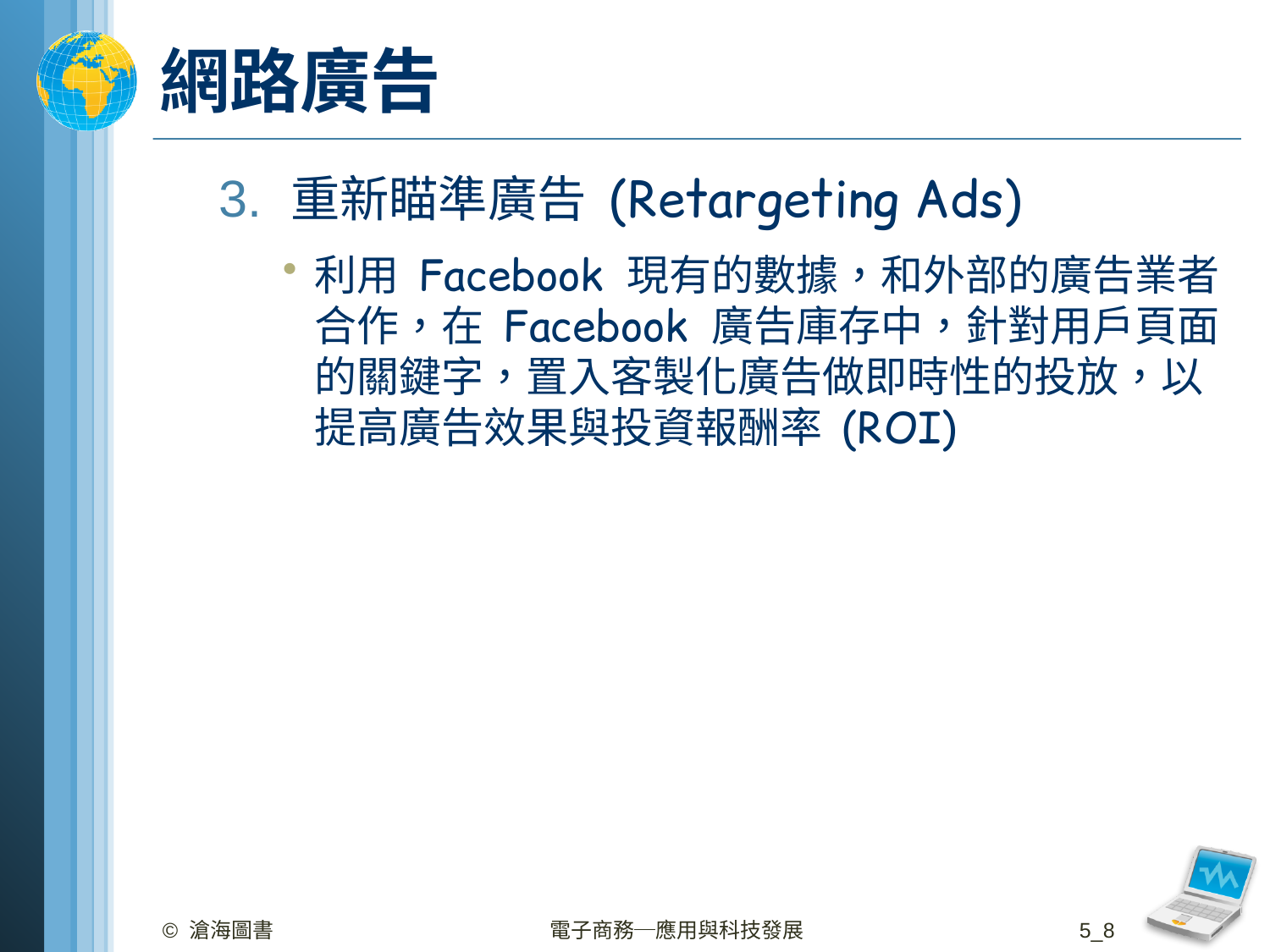

# 網路廣告
重新瞄準廣告 (Retargeting Ads)
利用 Facebook 現有的數據，和外部的廣告業者合作，在 Facebook 廣告庫存中，針對用戶頁面的關鍵字，置入客製化廣告做即時性的投放，以提高廣告效果與投資報酬率 (ROI)
© 滄海圖書
電子商務─應用與科技發展
5_8